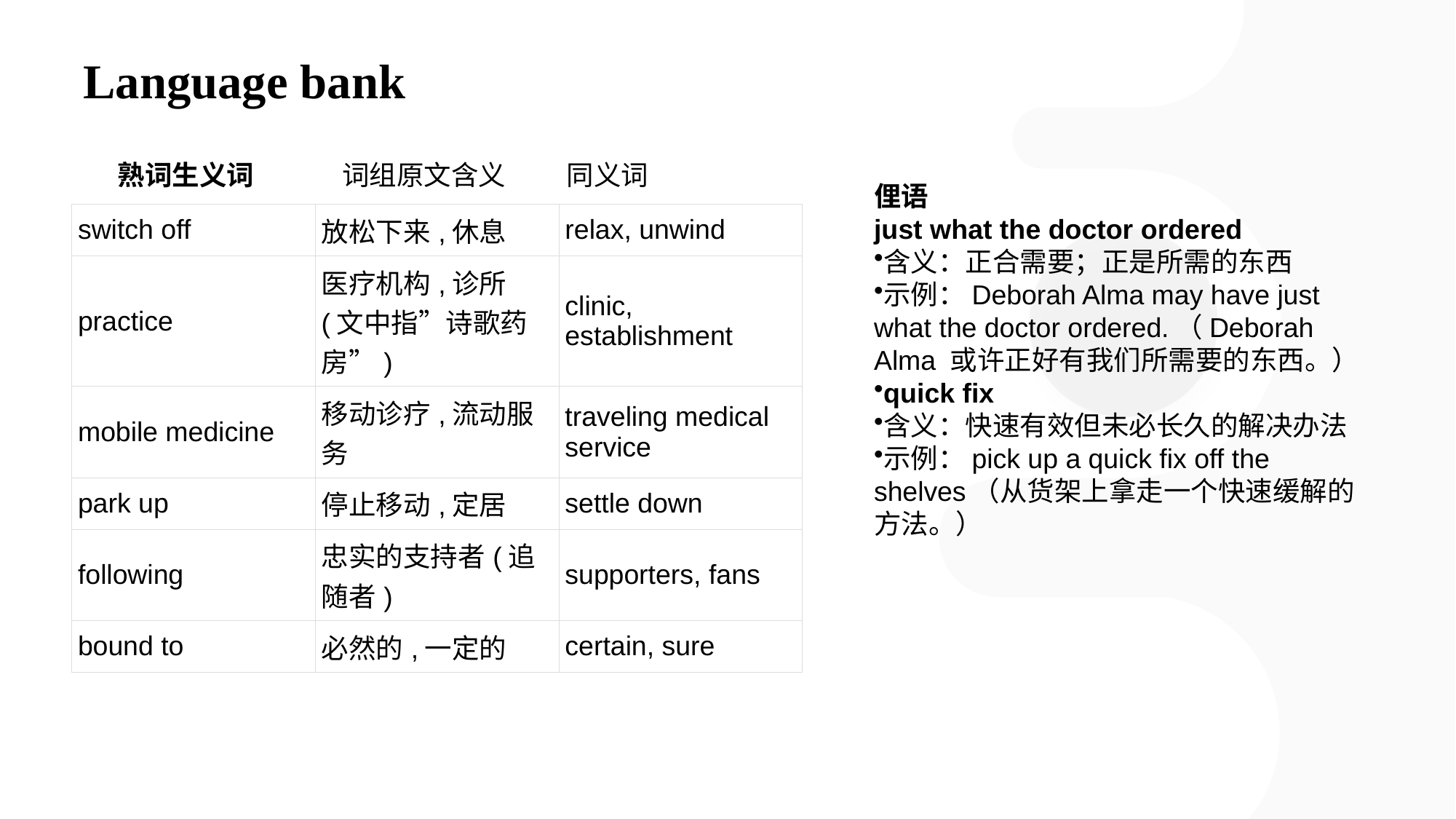

# Language bank
熟词生义词	 词组原文含义	  同义词
俚语
just what the doctor ordered
含义：正合需要；正是所需的东西
示例：Deborah Alma may have just what the doctor ordered.（Deborah Alma 或许正好有我们所需要的东西。）
quick fix
含义：快速有效但未必长久的解决办法
示例：pick up a quick fix off the shelves（从货架上拿走一个快速缓解的方法。）
| switch off | 放松下来,休息 | relax, unwind |
| --- | --- | --- |
| practice | 医疗机构,诊所(文中指”诗歌药房”) | clinic, establishment |
| mobile medicine | 移动诊疗,流动服务 | traveling medical service |
| park up | 停止移动,定居 | settle down |
| following | 忠实的支持者(追随者) | supporters, fans |
| bound to | 必然的,一定的 | certain, sure |